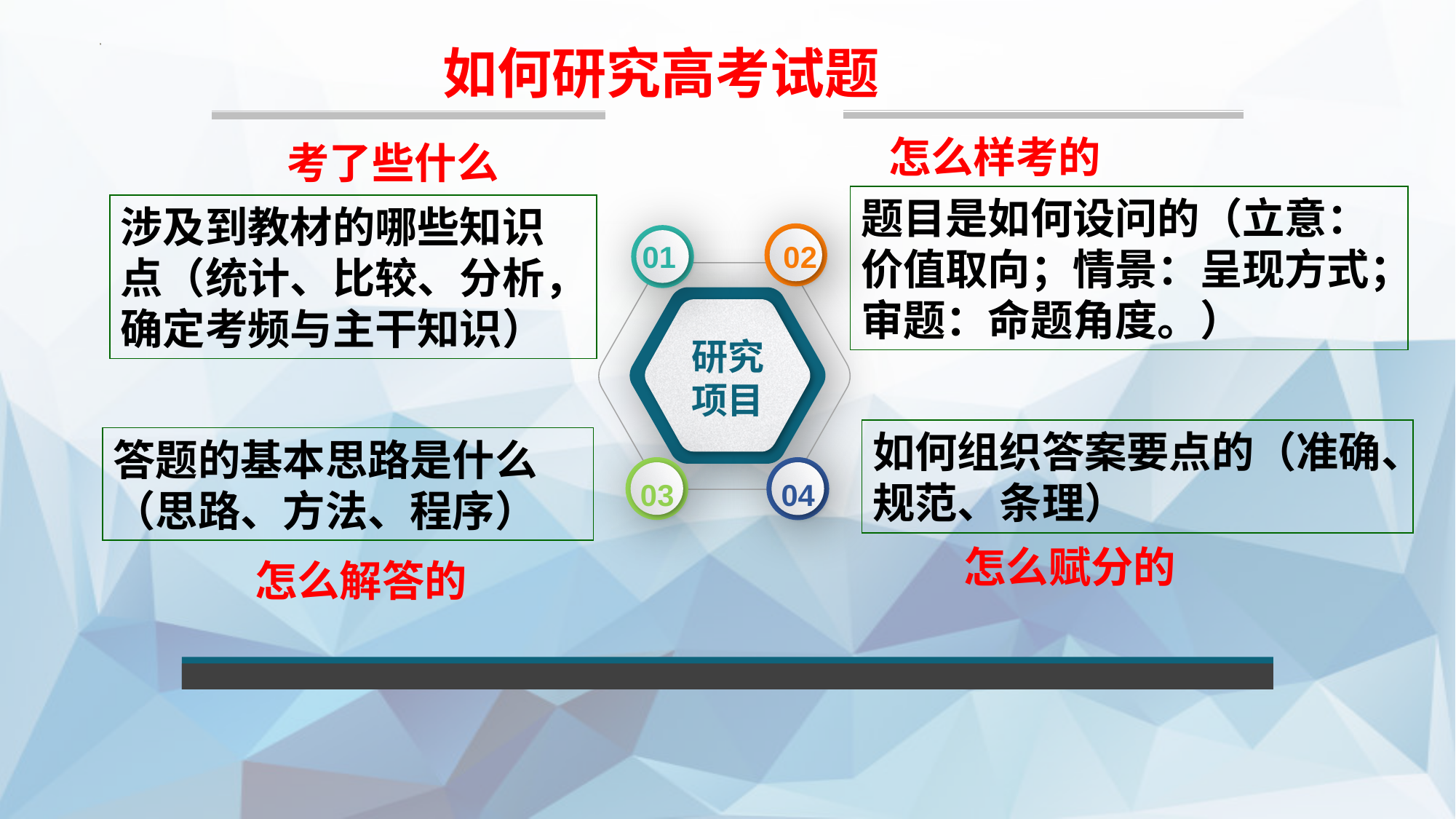

如何研究高考试题
怎么样考的
考了些什么
题目是如何设问的（立意：价值取向；情景：呈现方式；
审题：命题角度。）
涉及到教材的哪些知识点（统计、比较、分析，
确定考频与主干知识）

02

01

研究项目
如何组织答案要点的（准确、规范、条理）
答题的基本思路是什么
（思路、方法、程序）

03

04
怎么赋分的
怎么解答的